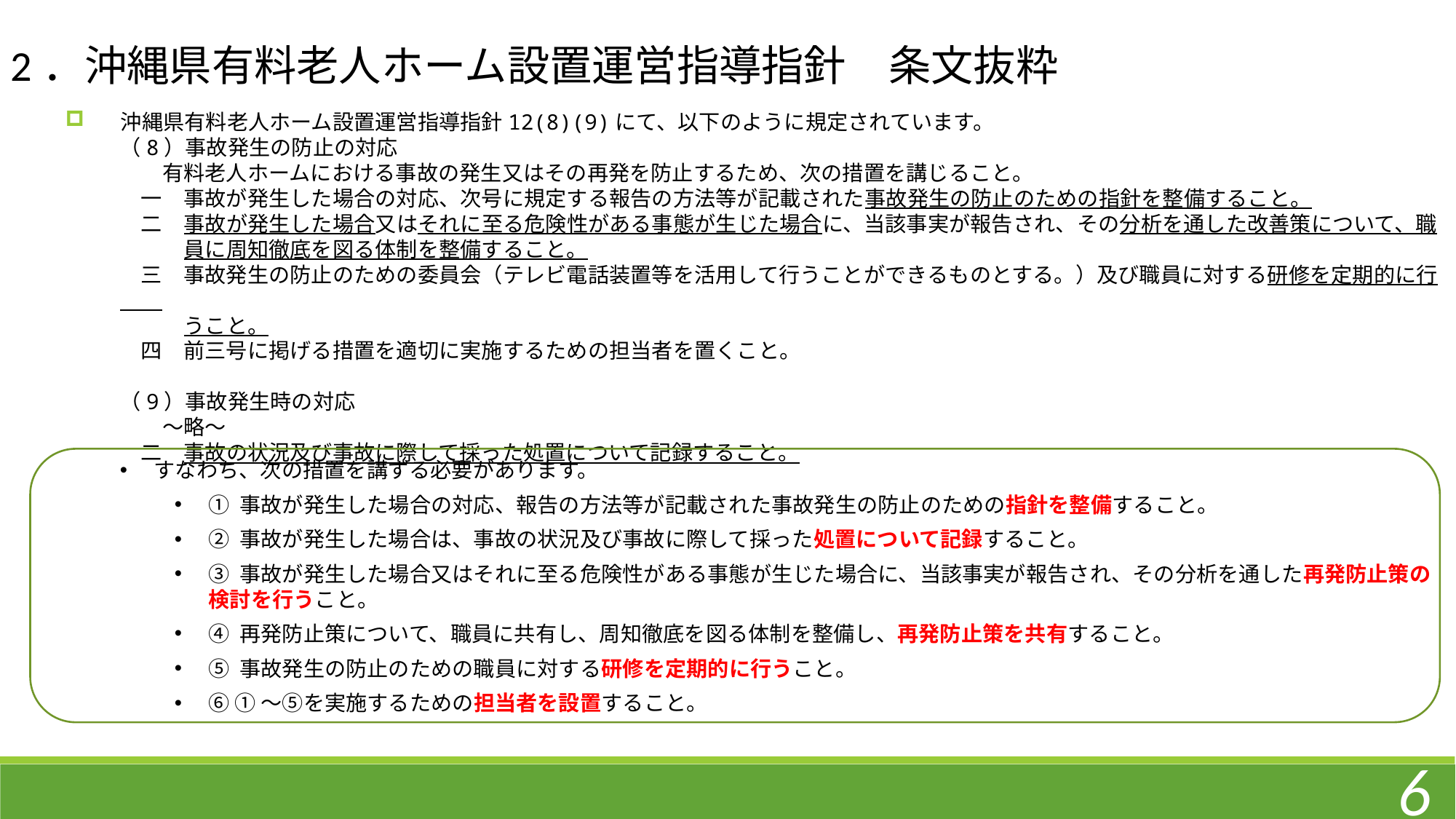

2．沖縄県有料老人ホーム設置運営指導指針　条文抜粋
　沖縄県有料老人ホーム設置運営指導指針12(8)(9)にて、以下のように規定されています。
（8）事故発生の防止の対応
　　有料老人ホームにおける事故の発生又はその再発を防止するため、次の措置を講じること。
　一　事故が発生した場合の対応、次号に規定する報告の方法等が記載された事故発生の防止のための指針を整備すること。
　二　事故が発生した場合又はそれに至る危険性がある事態が生じた場合に、当該事実が報告され、その分析を通した改善策について、職
　　　員に周知徹底を図る体制を整備すること。
　三　事故発生の防止のための委員会（テレビ電話装置等を活用して行うことができるものとする。）及び職員に対する研修を定期的に行
　　　うこと。
　四　前三号に掲げる措置を適切に実施するための担当者を置くこと。

（9）事故発生時の対応
　　～略～
　二　事故の状況及び事故に際して採った処置について記録すること。

すなわち、次の措置を講ずる必要があります。
① 事故が発生した場合の対応、報告の方法等が記載された事故発生の防止のための指針を整備すること。
② 事故が発生した場合は、事故の状況及び事故に際して採った処置について記録すること。
③ 事故が発生した場合又はそれに至る危険性がある事態が生じた場合に、当該事実が報告され、その分析を通した再発防止策の検討を行うこと。
④ 再発防止策について、職員に共有し、周知徹底を図る体制を整備し、再発防止策を共有すること。
⑤ 事故発生の防止のための職員に対する研修を定期的に行うこと。
⑥ ①～⑤を実施するための担当者を設置すること。
6